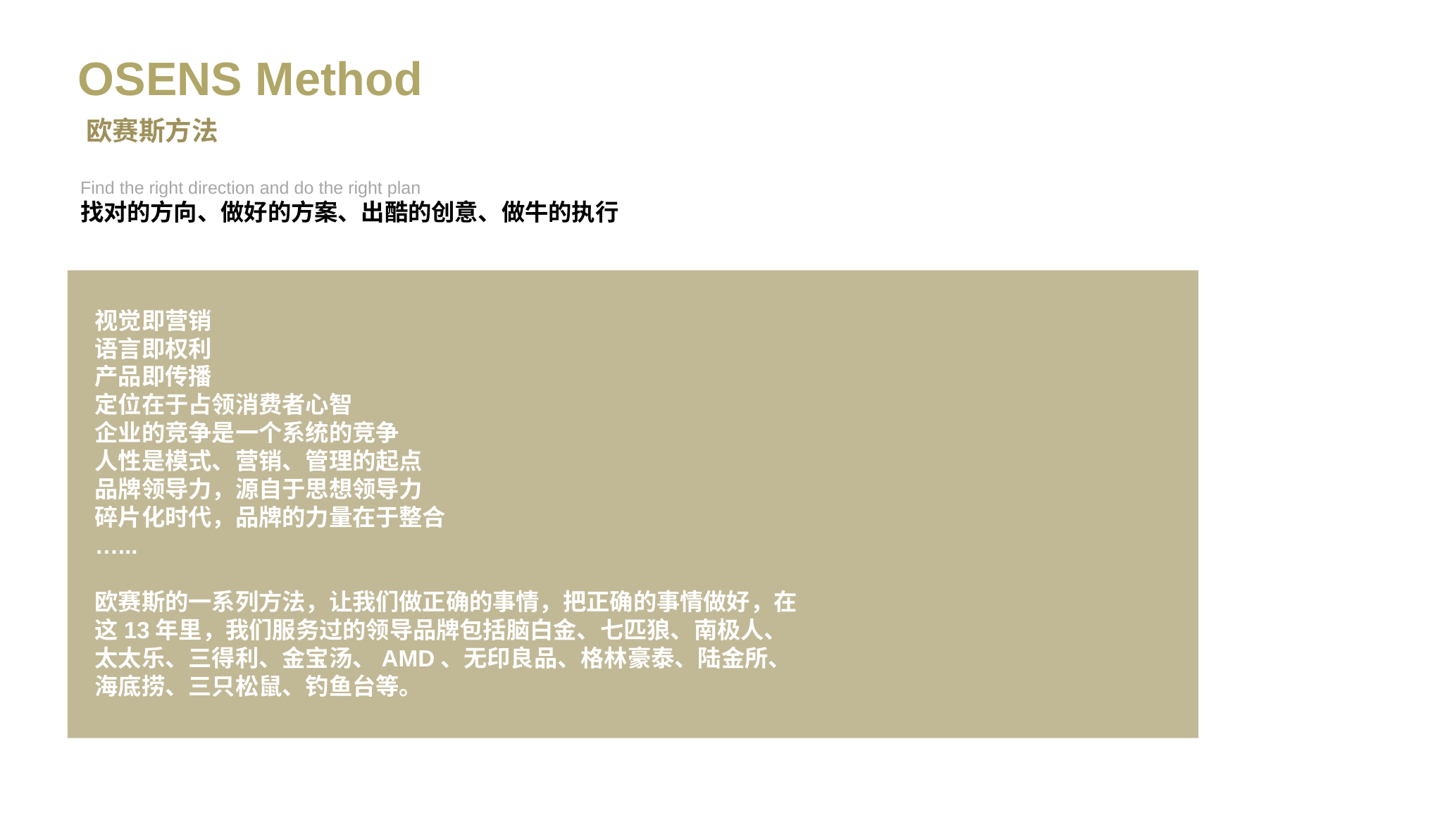

OSENS Method
欧赛斯方法

Find the right direction and do the right plan
找对的方向、做好的方案、出酷的创意、做牛的执行

视觉即营销
语言即权利
产品即传播
定位在于占领消费者心智
企业的竞争是一个系统的竞争
人性是模式、营销、管理的起点
品牌领导力，源自于思想领导力
碎片化时代，品牌的力量在于整合
…...

欧赛斯的一系列方法，让我们做正确的事情，把正确的事情做好，在这13年里，我们服务过的领导品牌包括脑白金、七匹狼、南极人、太太乐、三得利、金宝汤、AMD、无印良品、格林豪泰、陆金所、海底捞、三只松鼠、钓鱼台等。